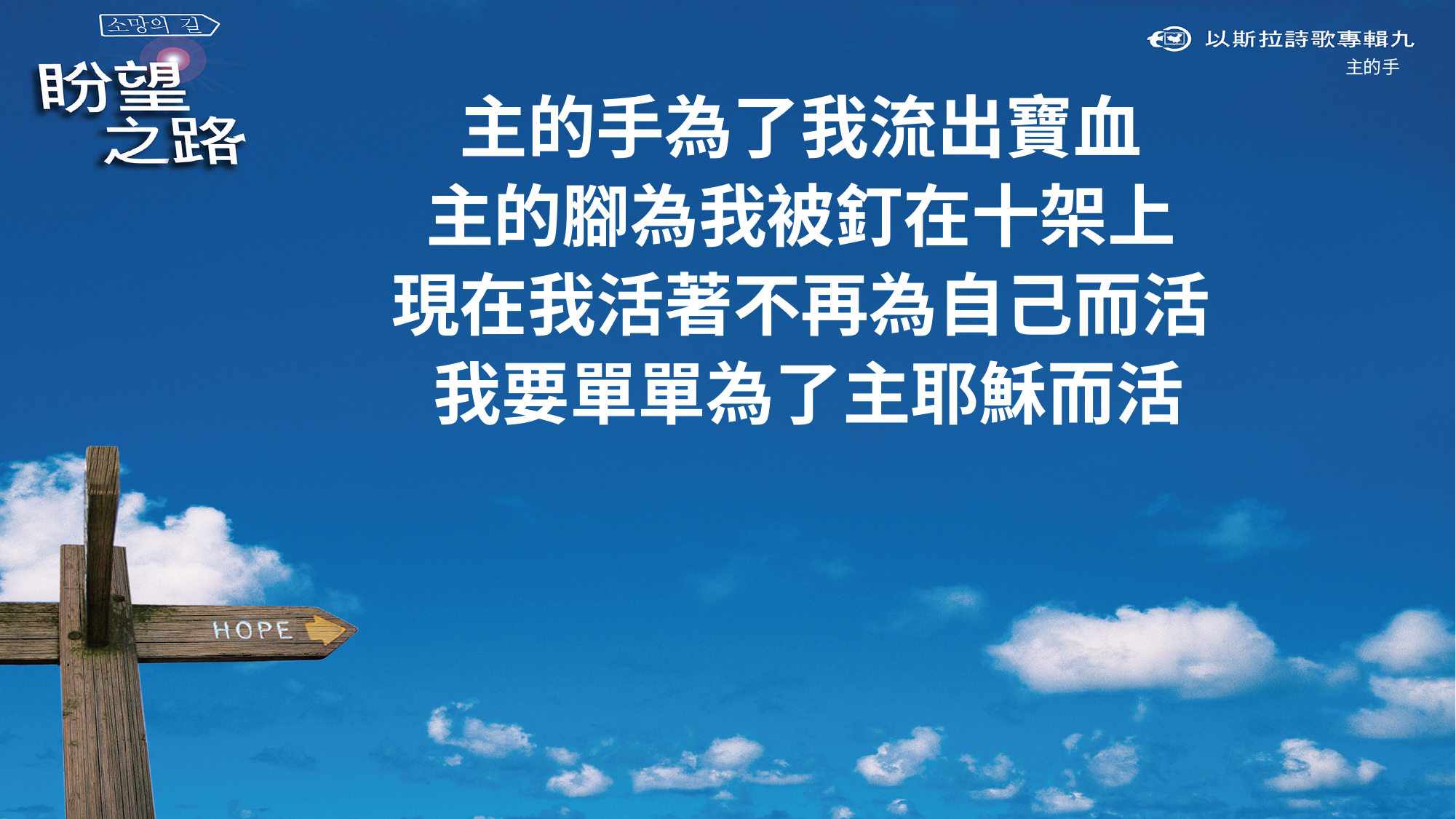

主的手
主的手為了我流出寶血
主的腳為我被釘在十架上
現在我活著不再為自己而活
我要單單為了主耶穌而活